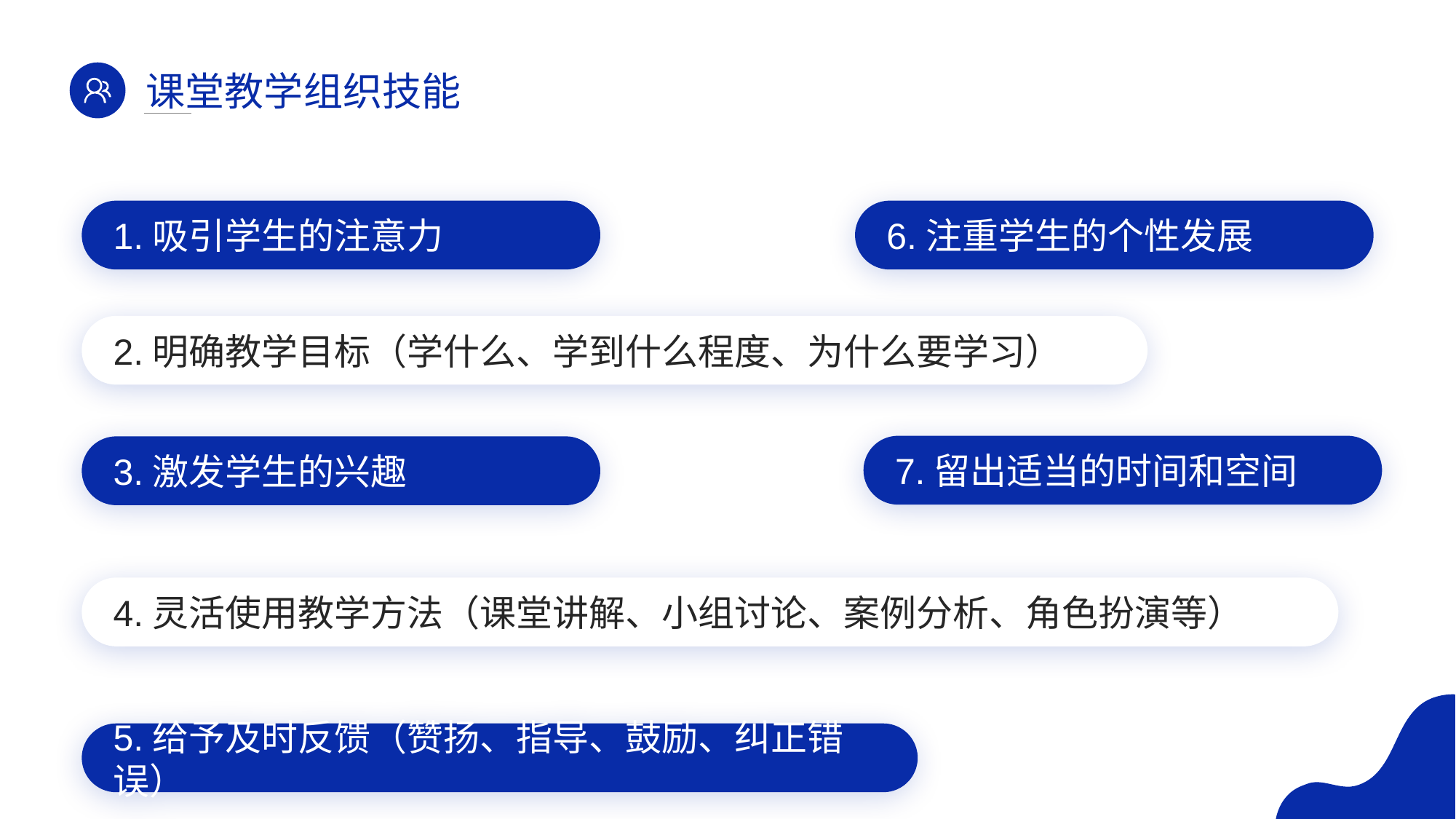

课堂教学组织技能
1.吸引学生的注意力
6.注重学生的个性发展
2.明确教学目标（学什么、学到什么程度、为什么要学习）
7.留出适当的时间和空间
3.激发学生的兴趣
4.灵活使用教学方法（课堂讲解、小组讨论、案例分析、角色扮演等）
5.给予及时反馈（赞扬、指导、鼓励、纠正错误）